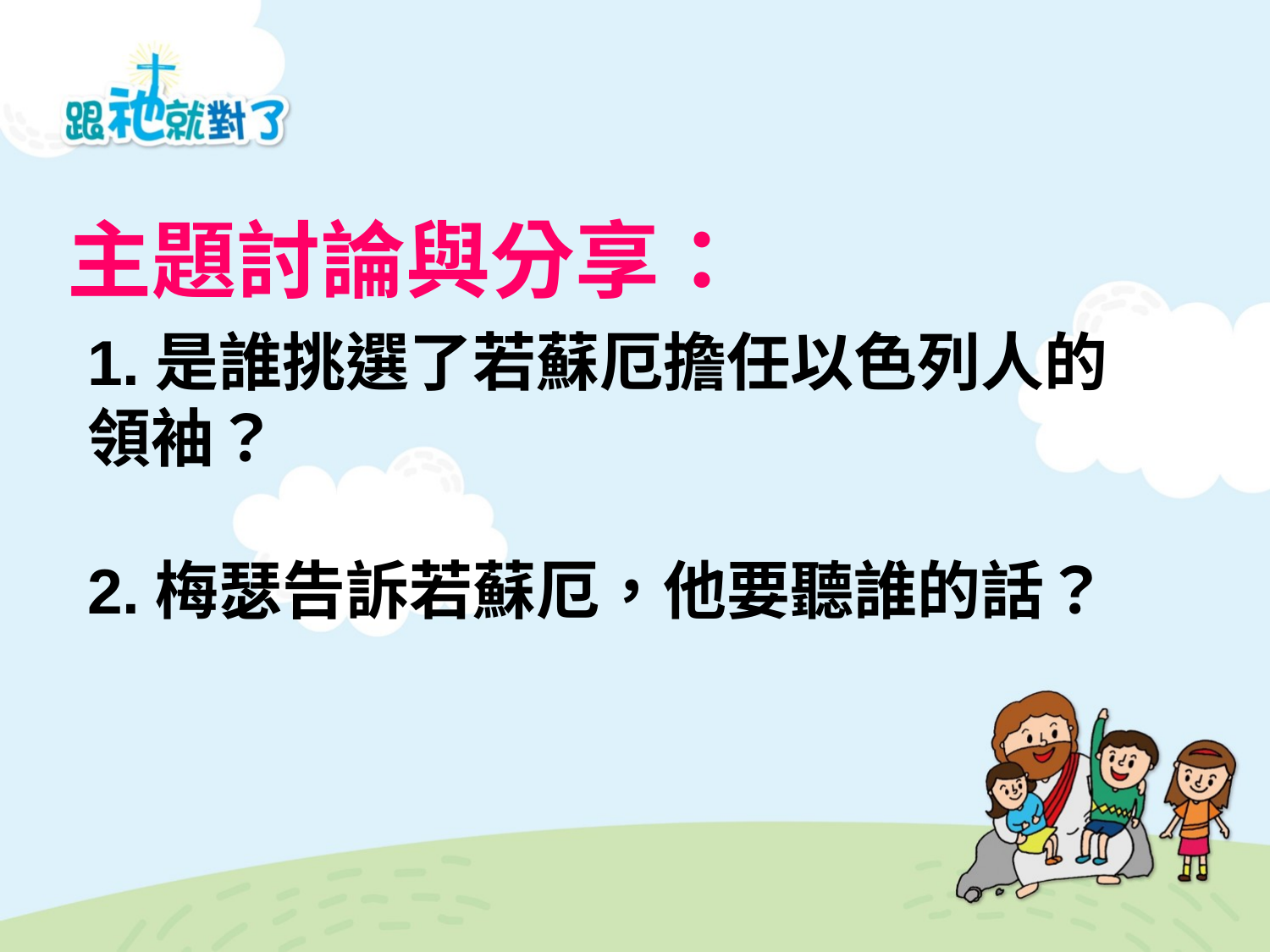

主題討論與分享：
1.是誰挑選了若蘇厄擔任以色列人的領袖？

2.梅瑟告訴若蘇厄，他要聽誰的話？